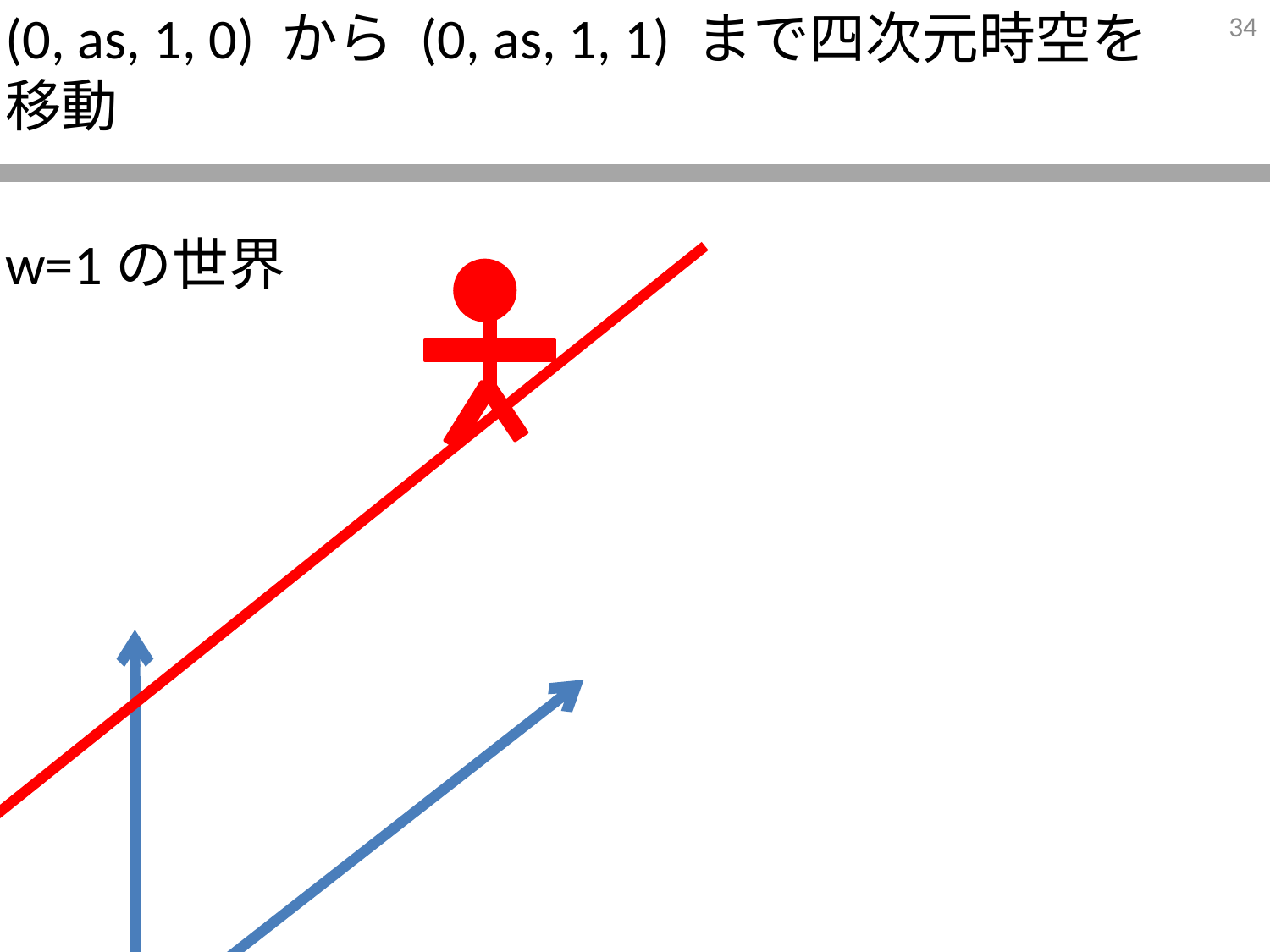

(0, as, 1, 0) から (0, as, 1, 1) まで四次元時空を
移動

w=1の世界